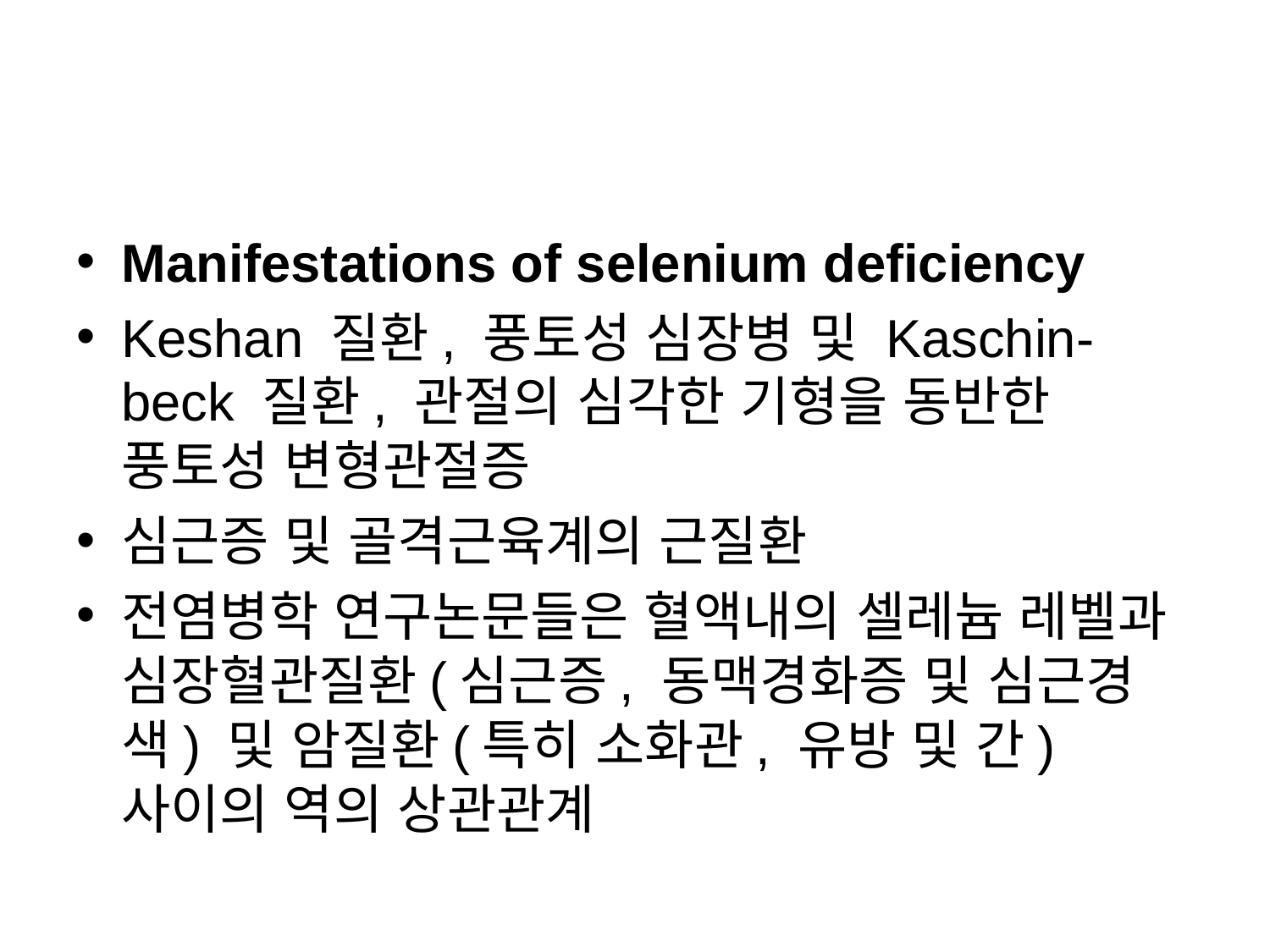

#
Manifestations of selenium deficiency
Keshan 질환, 풍토성 심장병 및 Kaschin-beck 질환, 관절의 심각한 기형을 동반한 풍토성 변형관절증
심근증 및 골격근육계의 근질환
전염병학 연구논문들은 혈액내의 셀레늄 레벨과 심장혈관질환(심근증, 동맥경화증 및 심근경색) 및 암질환(특히 소화관, 유방 및 간) 사이의 역의 상관관계